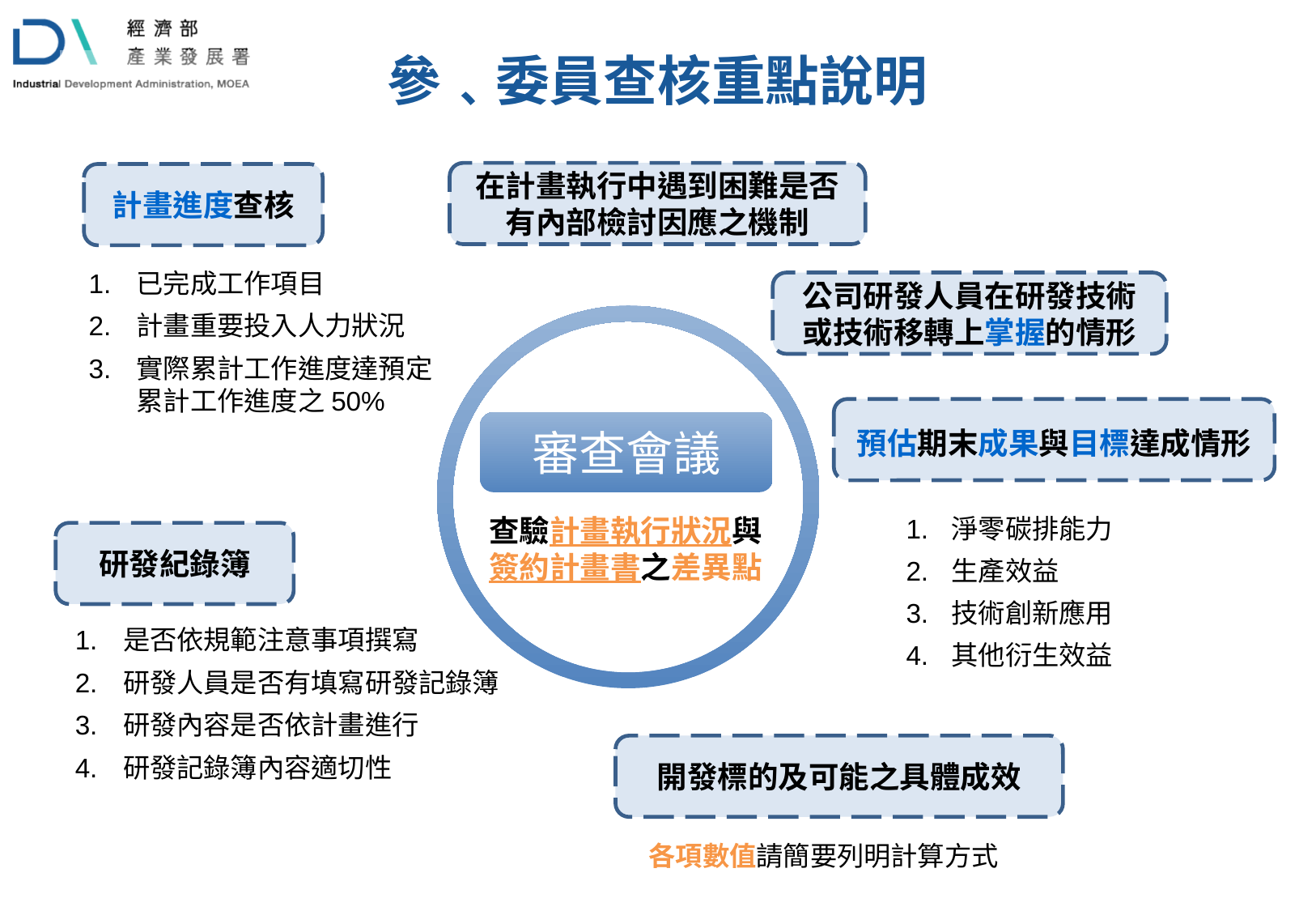

參﹑委員查核重點說明
在計畫執行中遇到困難是否有內部檢討因應之機制
計畫進度查核
已完成工作項目
計畫重要投入人力狀況
實際累計工作進度達預定累計工作進度之50%
公司研發人員在研發技術或技術移轉上掌握的情形

預估期末成果與目標達成情形
審查會議
淨零碳排能力
生產效益
技術創新應用
其他衍生效益
查驗計畫執行狀況與
簽約計畫書之差異點
研發紀錄簿
是否依規範注意事項撰寫
研發人員是否有填寫研發記錄簿
研發內容是否依計畫進行
研發記錄簿內容適切性
開發標的及可能之具體成效
各項數值請簡要列明計算方式